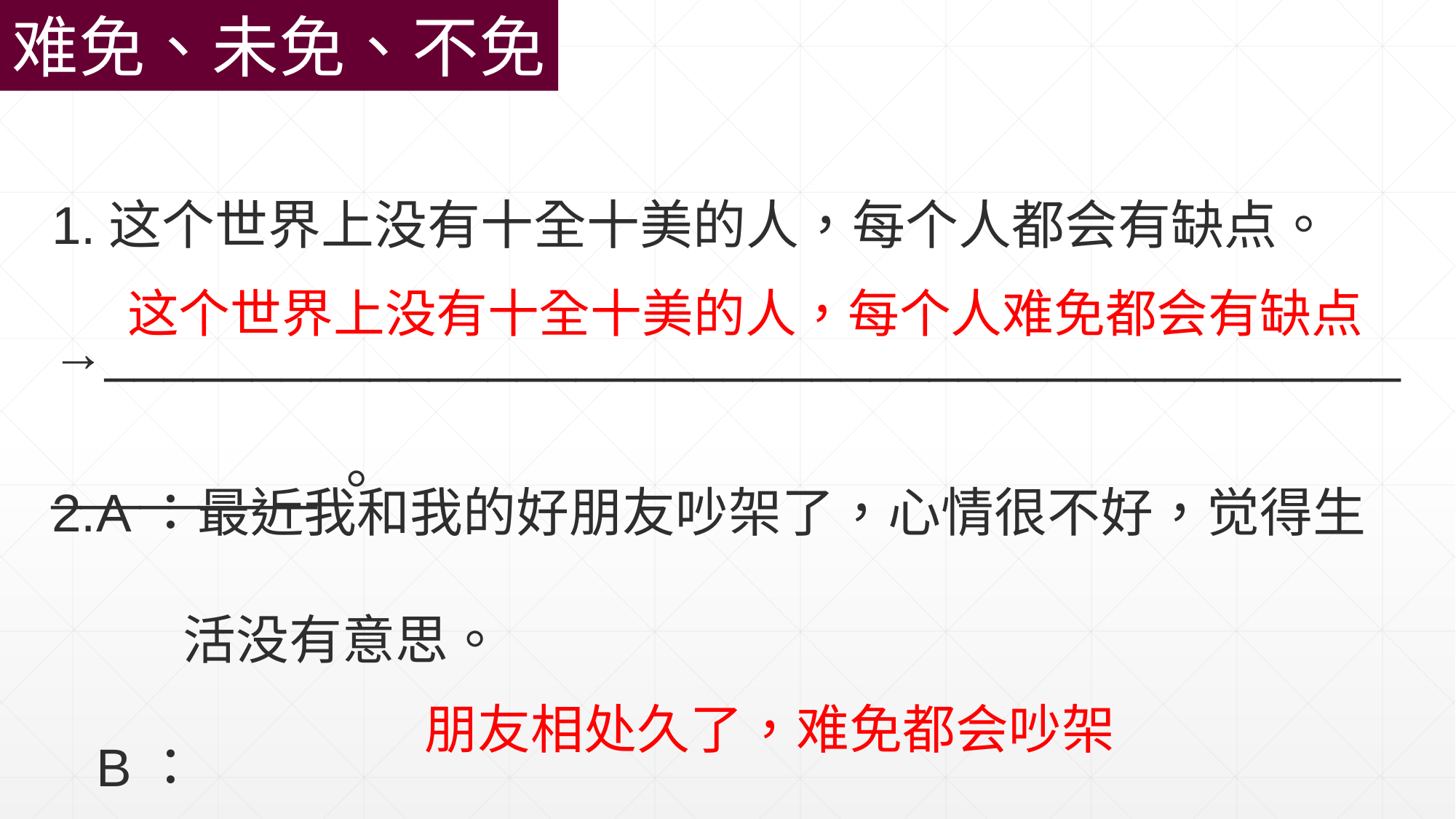

难免、未免、不免
1.这个世界上没有十全十美的人，每个人都会有缺点。
→_____________________________________________________。
这个世界上没有十全十美的人，每个人难免都会有缺点
2.A：最近我和我的好朋友吵架了，心情很不好，觉得生
          活没有意思。
   B： _________________________________________________。
朋友相处久了，难免都会吵架